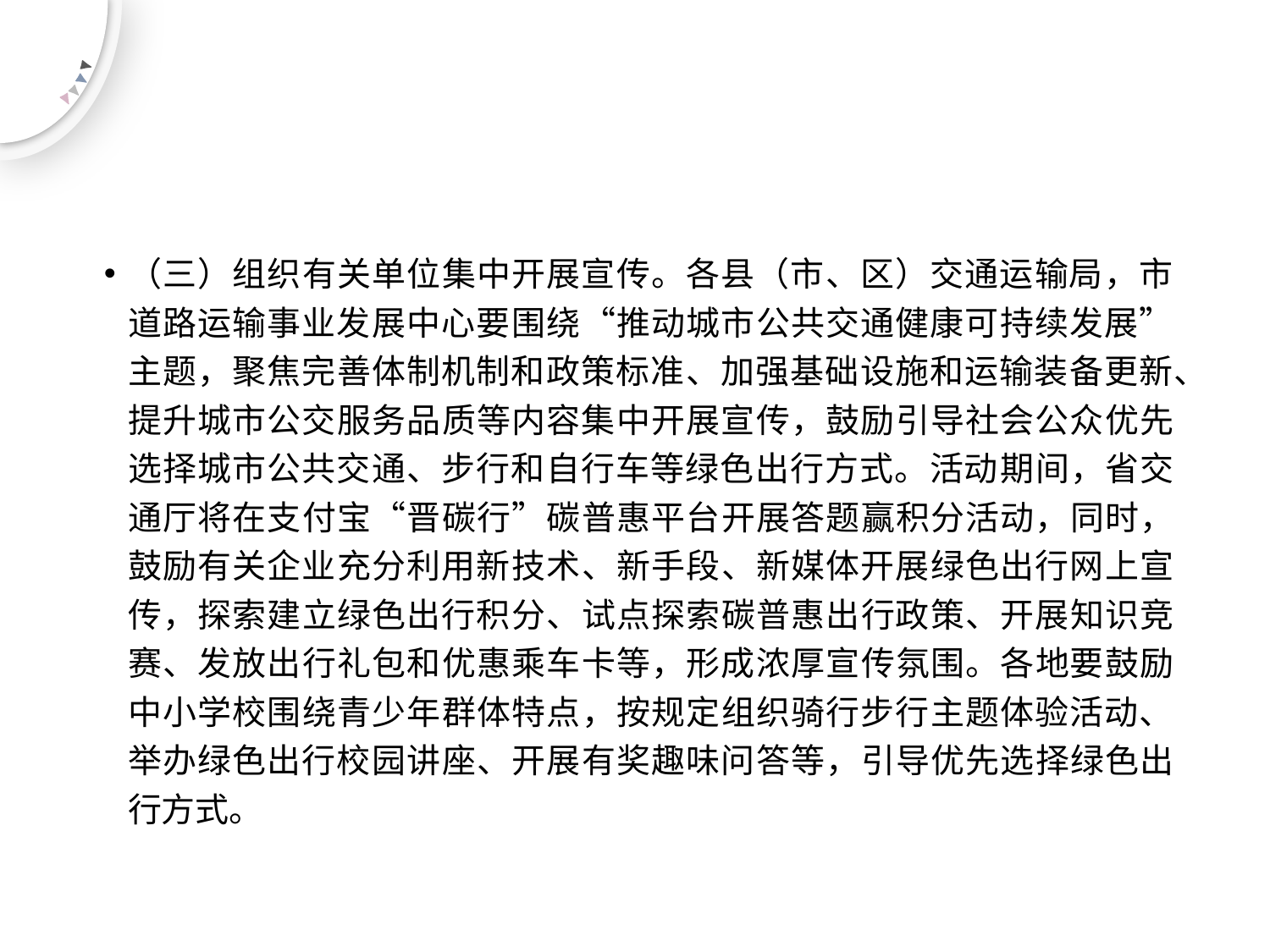

#
（三）组织有关单位集中开展宣传。各县（市、区）交通运输局，市道路运输事业发展中心要围绕“推动城市公共交通健康可持续发展”主题，聚焦完善体制机制和政策标准、加强基础设施和运输装备更新、提升城市公交服务品质等内容集中开展宣传，鼓励引导社会公众优先选择城市公共交通、步行和自行车等绿色出行方式。活动期间，省交通厅将在支付宝“晋碳行”碳普惠平台开展答题赢积分活动，同时，鼓励有关企业充分利用新技术、新手段、新媒体开展绿色出行网上宣传，探索建立绿色出行积分、试点探索碳普惠出行政策、开展知识竞赛、发放出行礼包和优惠乘车卡等，形成浓厚宣传氛围。各地要鼓励中小学校围绕青少年群体特点，按规定组织骑行步行主题体验活动、举办绿色出行校园讲座、开展有奖趣味问答等，引导优先选择绿色出行方式。